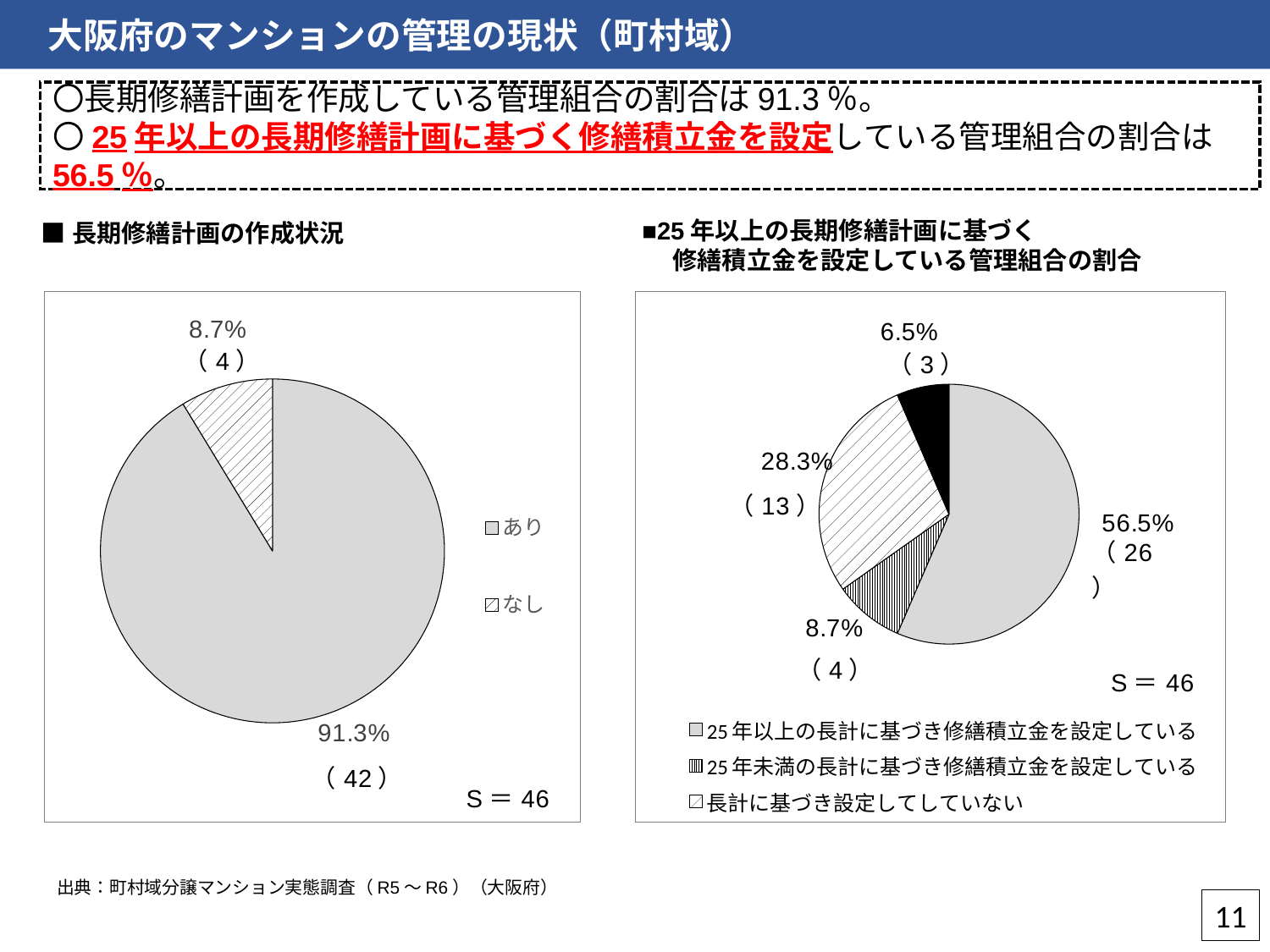

大阪府のマンションの管理の現状（町村域）
〇長期修繕計画を作成している管理組合の割合は91.3％。
〇25年以上の長期修繕計画に基づく修繕積立金を設定している管理組合の割合は56.5％。
■25年以上の長期修繕計画に基づく
　 修繕積立金を設定している管理組合の割合
■長期修繕計画の作成状況

### Chart

| Category |  |
|---|---|
| あり | 0.913 |
| なし | 0.087 |

### Chart

| Category |  |  |
|---|---|---|
| 25年以上の長計に基づき修繕積立金を設定している | 0.565 | 0.565 |
| 25年未満の長計に基づき修繕積立金を設定している | 0.087 | 0.087 |
| 長計に基づき設定してしていない | 0.283 | 0.283 |
| 不明 | 0.065 | 0.065 |
出典：町村域分譲マンション実態調査（R5～R6）（大阪府）
11